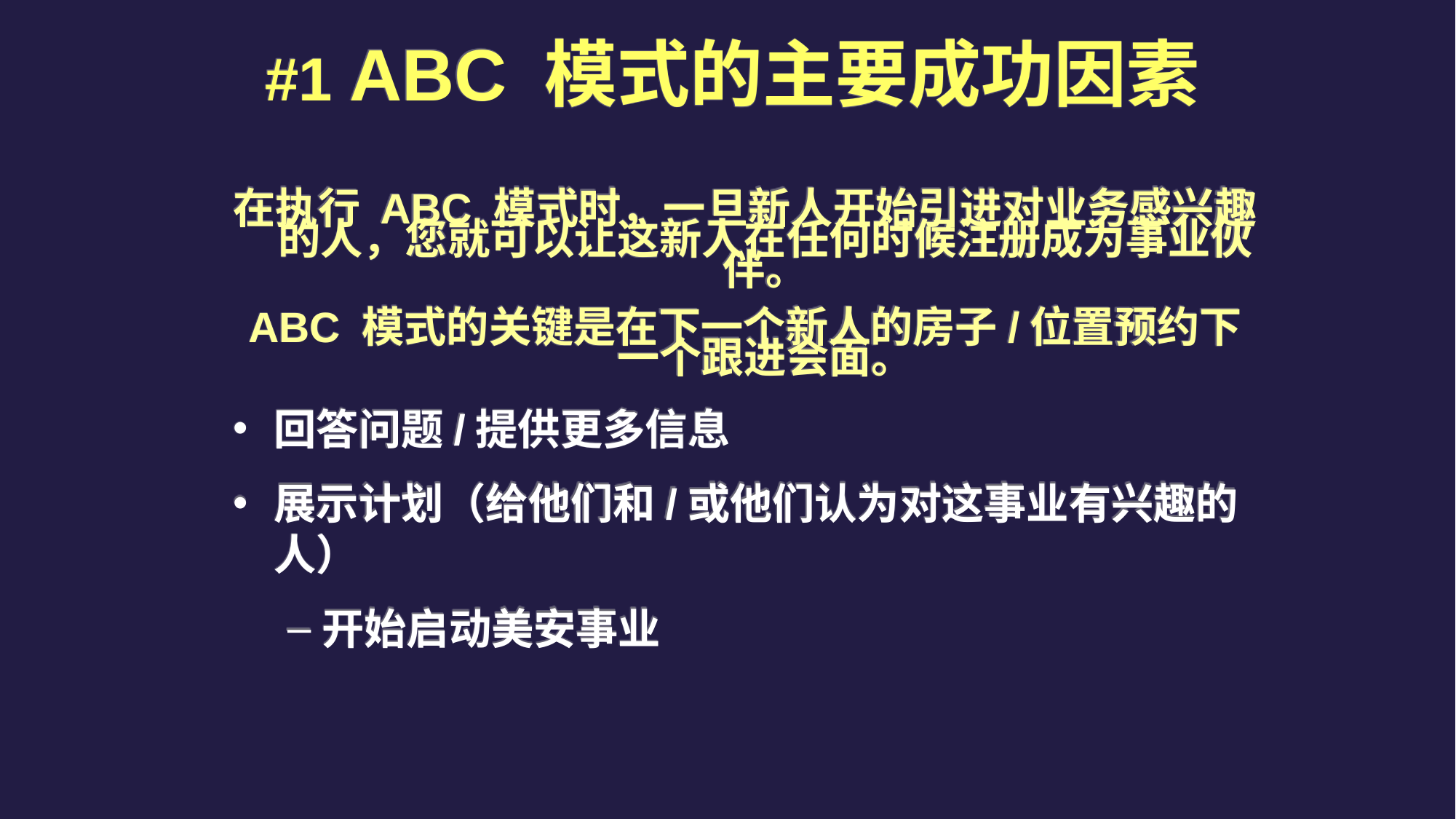

#1 ABC 模式的主要成功因素

在执行 ABC 模式时，一旦新人开始引进对业务感兴趣的人，您就可以让这新人在任何时候注册成为事业伙伴。
ABC 模式的关键是在下一个新人的房子/位置预约下一个跟进会面。
回答问题/提供更多信息
展示计划（给他们和/或他们认为对这事业有兴趣的人）
开始启动美安事业